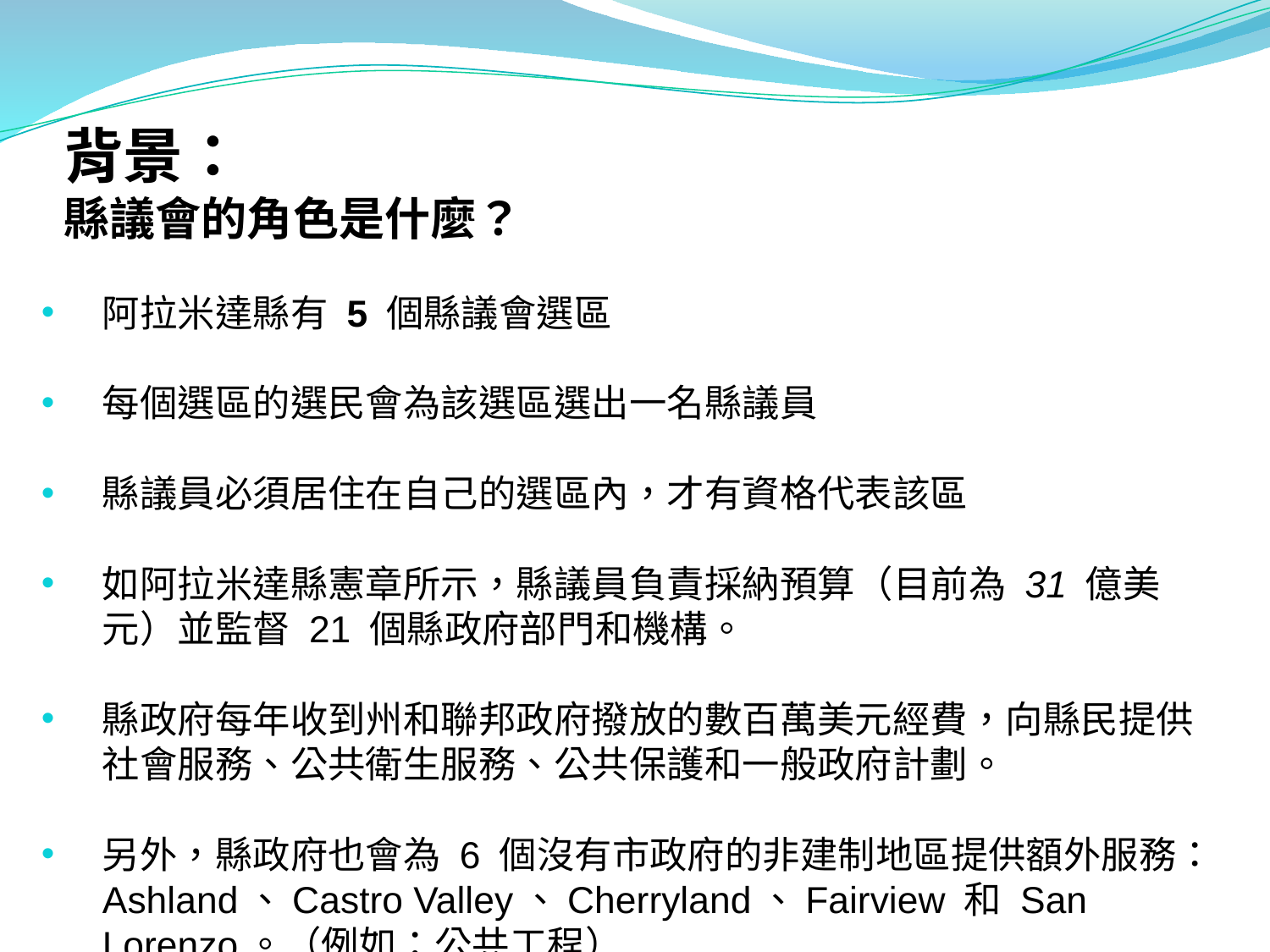

# 背景： 縣議會的角色是什麼？
阿拉米達縣有 5 個縣議會選區

每個選區的選民會為該選區選出一名縣議員
縣議員必須居住在自己的選區內，才有資格代表該區

如阿拉米達縣憲章所示，縣議員負責採納預算（目前為 31 億美元）並監督 21 個縣政府部門和機構。

縣政府每年收到州和聯邦政府撥放的數百萬美元經費，向縣民提供社會服務、公共衛生服務、公共保護和一般政府計劃。
另外，縣政府也會為 6 個沒有市政府的非建制地區提供額外服務：Ashland、Castro Valley、Cherryland、Fairview 和 San Lorenzo。（例如：公共工程）